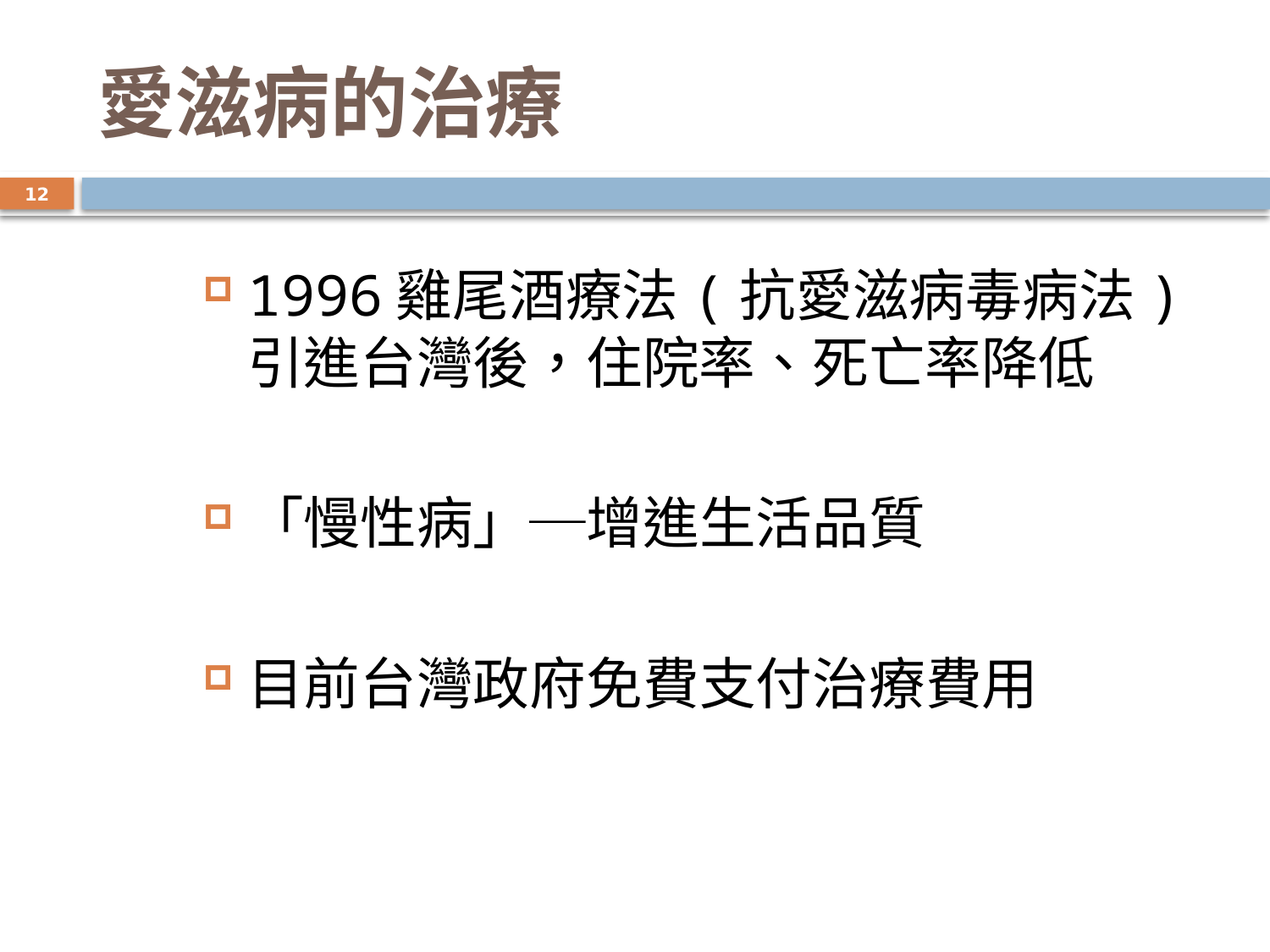

# 愛滋病的治療
12
1996雞尾酒療法(抗愛滋病毒病法)引進台灣後，住院率、死亡率降低

「慢性病」─增進生活品質

目前台灣政府免費支付治療費用